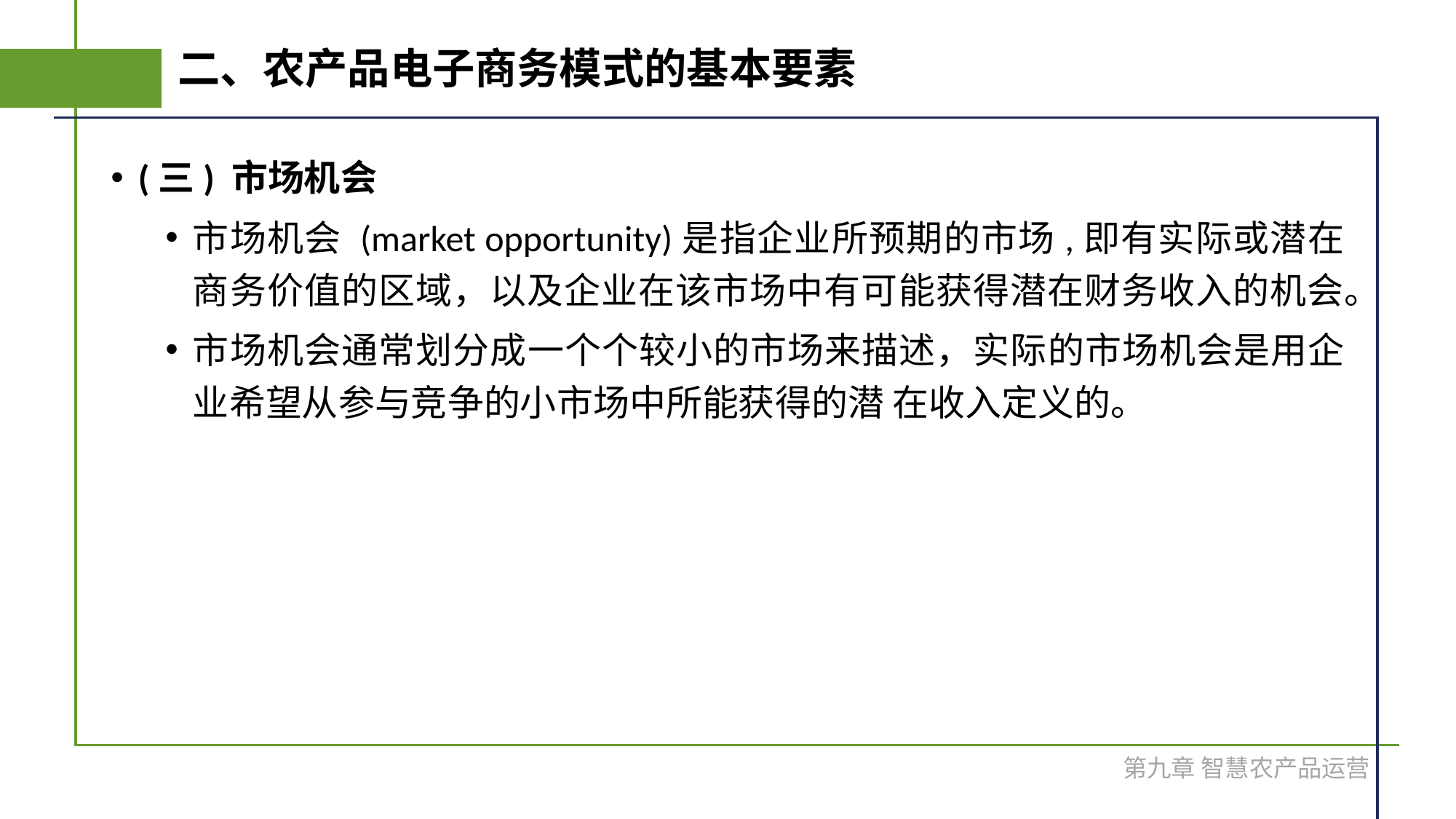

# 二、农产品电子商务模式的基本要素
(三) 市场机会
市场机会 (market opportunity)是指企业所预期的市场,即有实际或潜在商务价值的区域，以及企业在该市场中有可能获得潜在财务收入的机会。
市场机会通常划分成一个个较小的市场来描述，实际的市场机会是用企业希望从参与竞争的小市场中所能获得的潜 在收入定义的。
第九章 智慧农产品运营